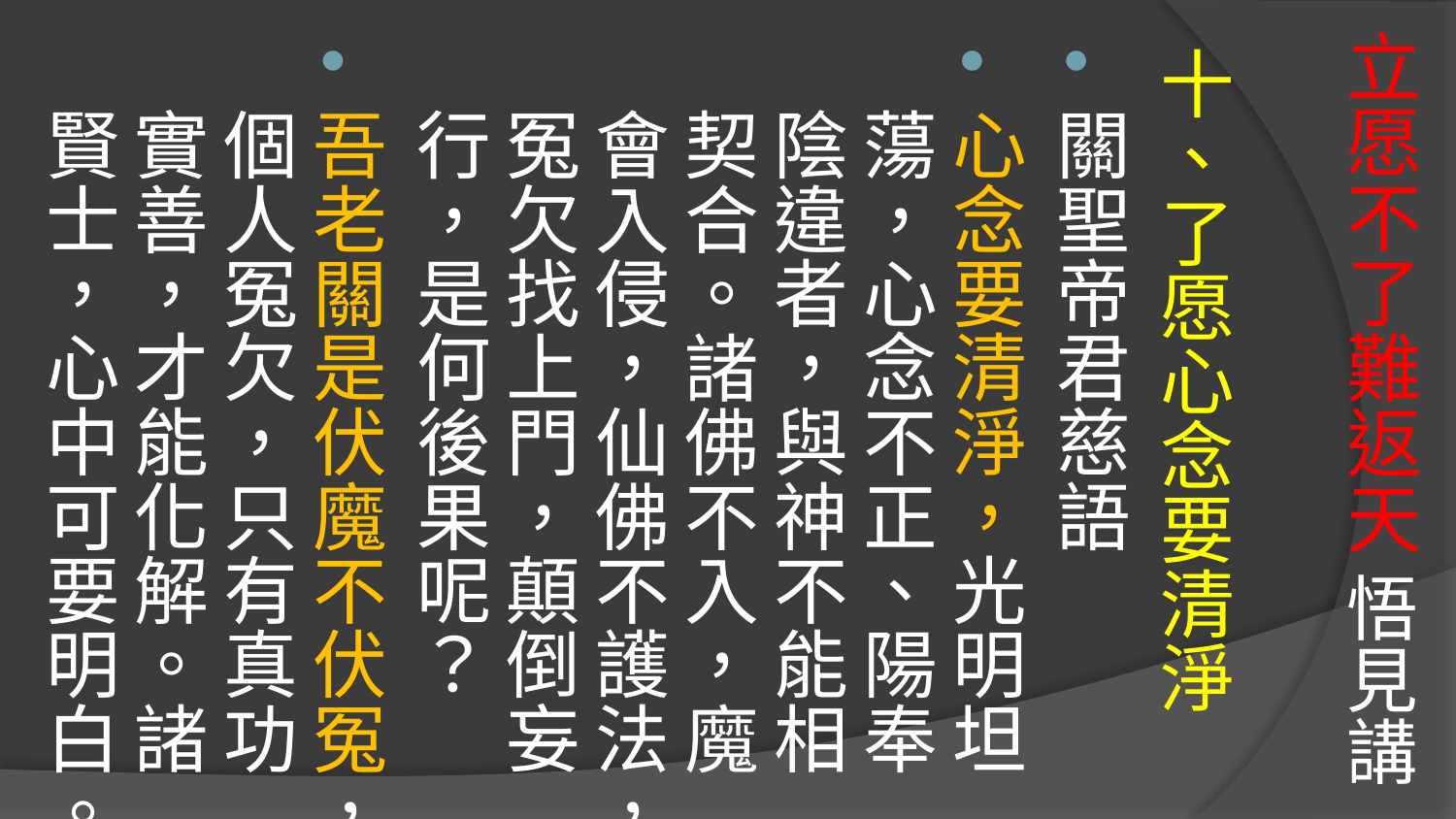

# 立愿不了難返天 悟見講
十、了愿心念要清淨
關聖帝君慈語
心念要清淨，光明坦蕩，心念不正、陽奉陰違者，與神不能相契合。諸佛不入，魔會入侵，仙佛不護法，冤欠找上門，顛倒妄行，是何後果呢？
吾老關是伏魔不伏冤，個人冤欠，只有真功實善，才能化解。諸賢士，心中可要明白。